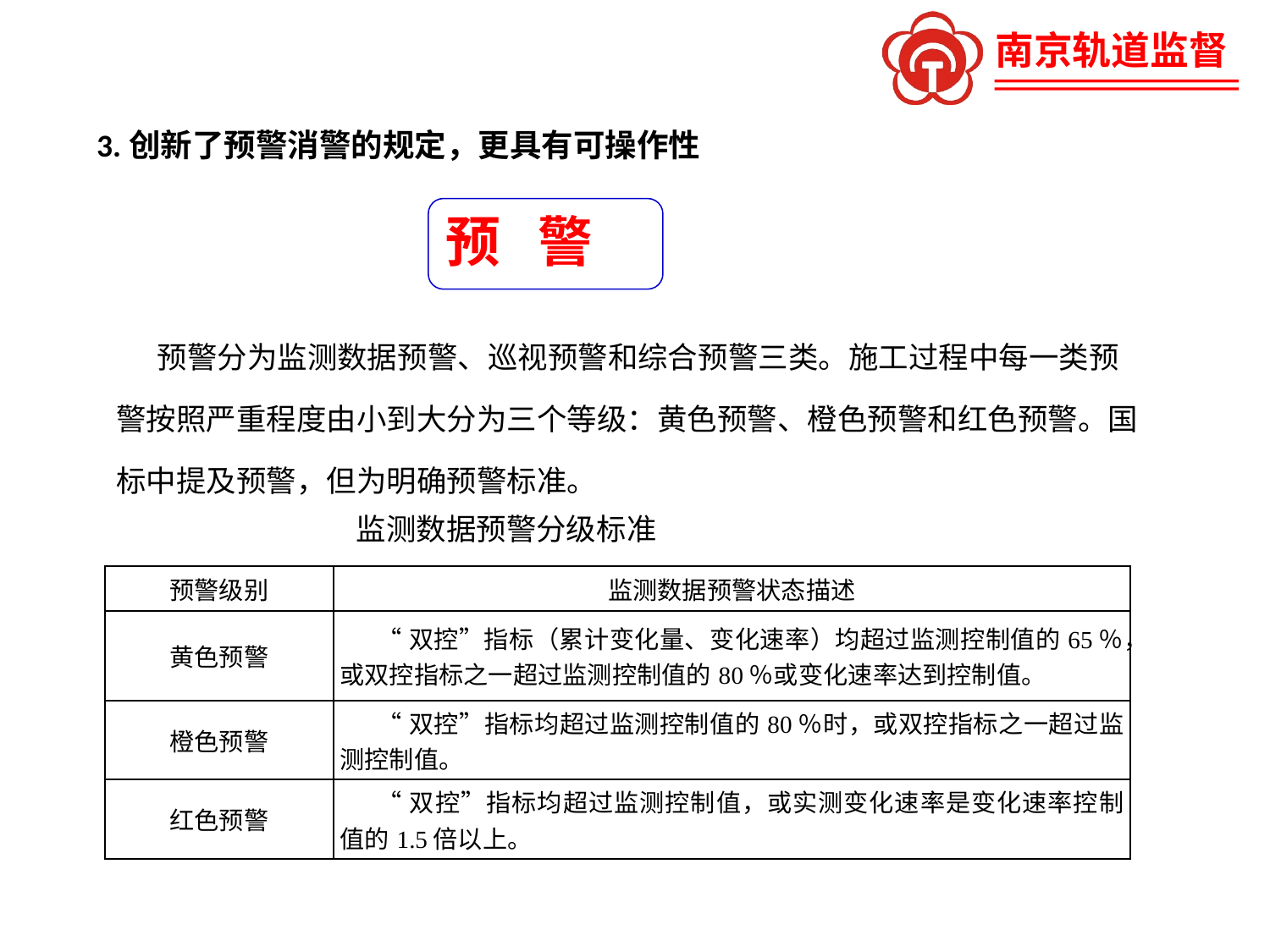

3.创新了预警消警的规定，更具有可操作性

预   警
            预警分为监测数据预警、巡视预警和综合预警三类。施工过程中每一类预警按照严重程度由小到大分为三个等级：黄色预警、橙色预警和红色预警。国标中提及预警，但为明确预警标准。
监测数据预警分级标准
| 预警级别 | 监测数据预警状态描述 |
| --- | --- |
| 黄色预警 | “双控”指标（累计变化量、变化速率）均超过监测控制值的65％，或双控指标之一超过监测控制值的80％或变化速率达到控制值。 |
| 橙色预警 | “双控”指标均超过监测控制值的80％时，或双控指标之一超过监测控制值。 |
| 红色预警 | “双控”指标均超过监测控制值，或实测变化速率是变化速率控制值的1.5倍以上。 |